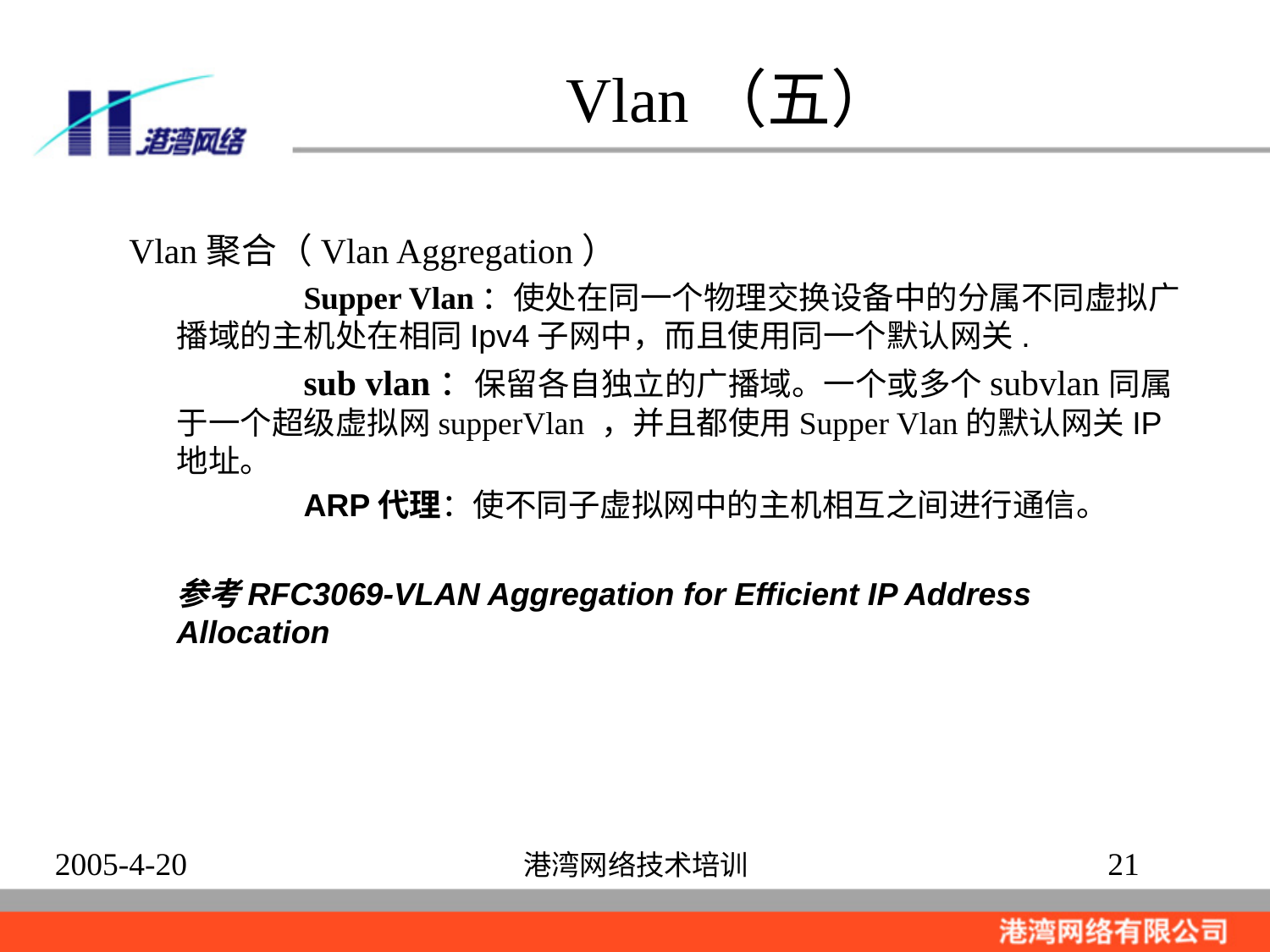

# Vlan（五）
Vlan聚合（Vlan Aggregation）
 		Supper Vlan：使处在同一个物理交换设备中的分属不同虚拟广播域的主机处在相同Ipv4子网中，而且使用同一个默认网关.
		sub vlan：保留各自独立的广播域。一个或多个subvlan同属于一个超级虚拟网supperVlan ，并且都使用Supper Vlan的默认网关IP地址。
		ARP代理：使不同子虚拟网中的主机相互之间进行通信。

	参考RFC3069-VLAN Aggregation for Efficient IP Address Allocation